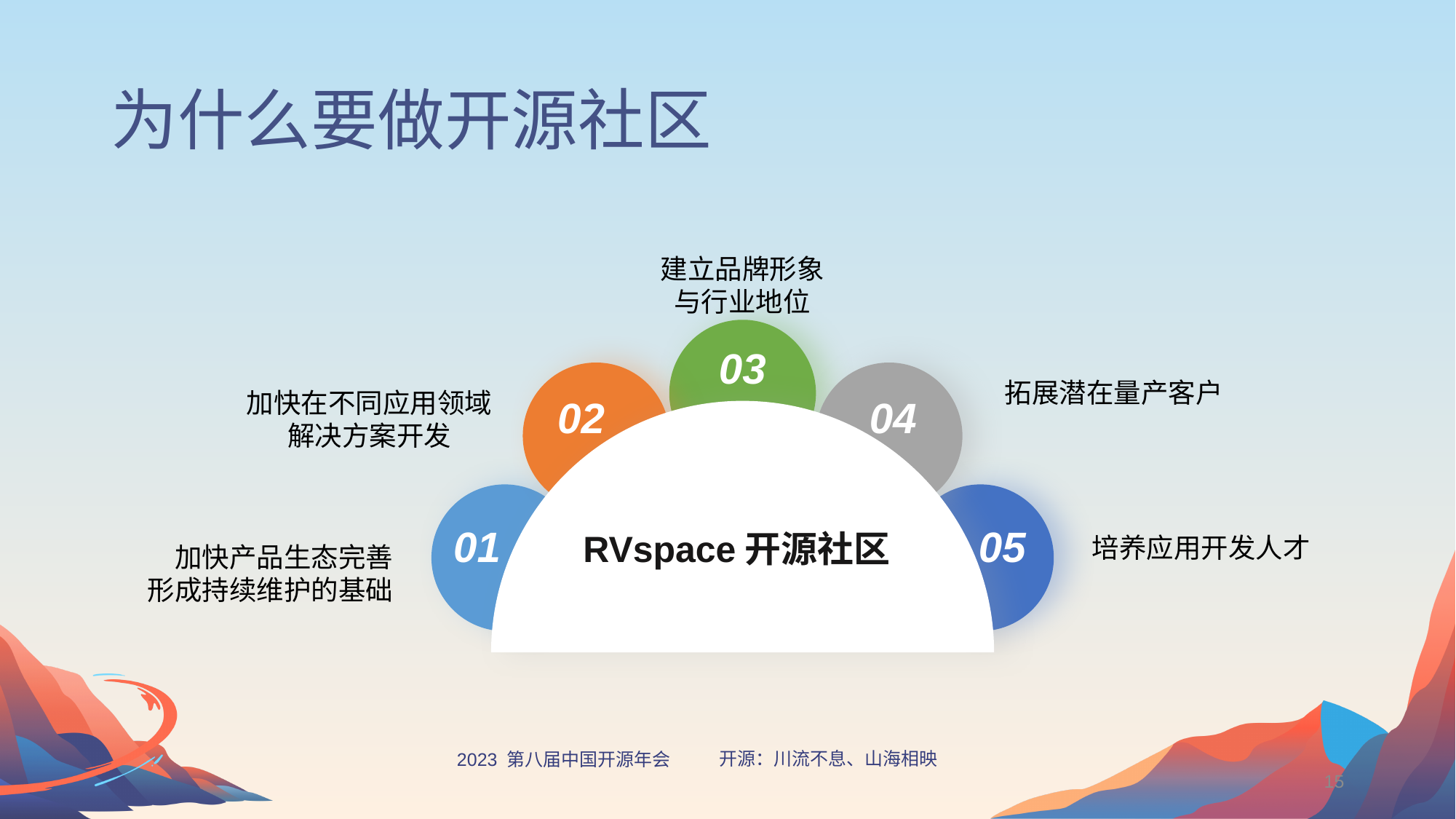

# 为什么要做开源社区
建立品牌形象
与行业地位

03

加快在不同应用领域
解决方案开发
拓展潜在量产客户
02
04

01
05
RVspace开源社区
加快产品生态完善
形成持续维护的基础
培养应用开发人才
15